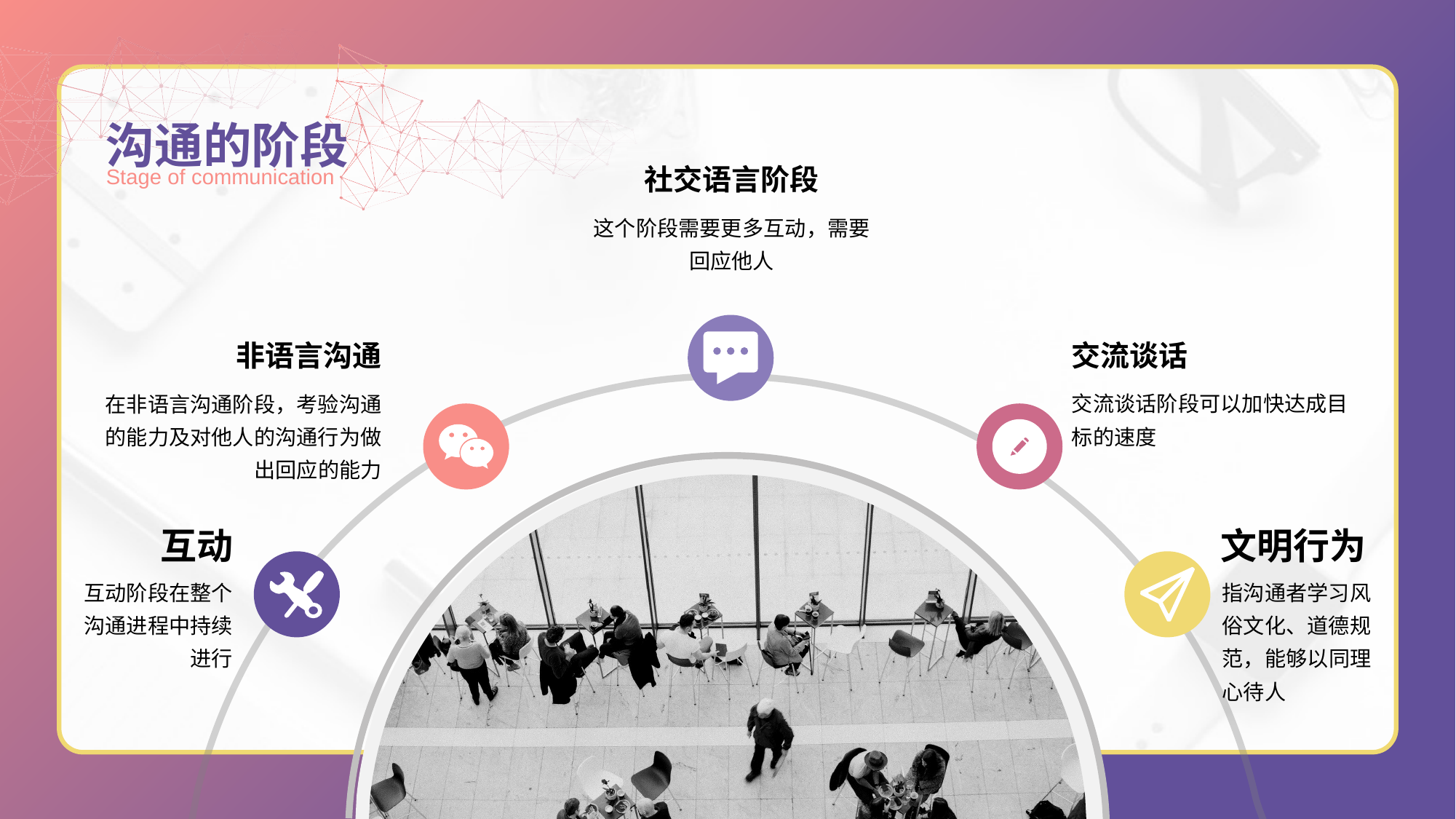

沟通的阶段
社交语言阶段
这个阶段需要更多互动，需要回应他人
Stage of communication

非语言沟通
在非语言沟通阶段，考验沟通的能力及对他人的沟通行为做出回应的能力
交流谈话
交流谈话阶段可以加快达成目标的速度

互动
互动阶段在整个沟通进程中持续进行
文明行为
指沟通者学习风俗文化、道德规范，能够以同理心待人